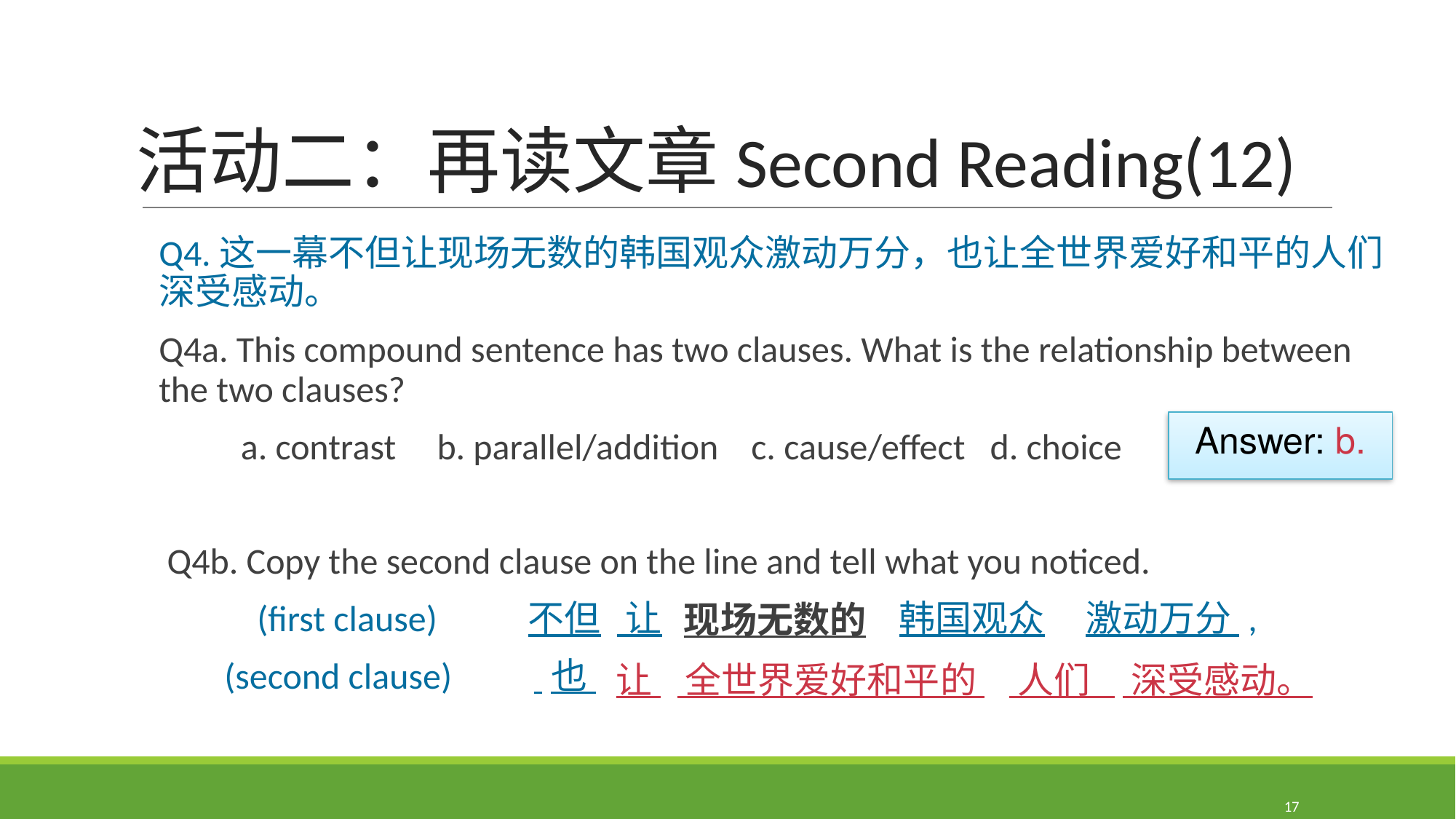

# 活动二：再读文章Second Reading(12)
Q4.这一幕不但让现场无数的韩国观众激动万分，也让全世界爱好和平的人们深受感动。
Q4a. This compound sentence has two clauses. What is the relationship between the two clauses?
          a. contrast     b. parallel/addition    c. cause/effect   d. choice

 Q4b. Copy the second clause on the line and tell what you noticed.
            (first clause)          不但   让                             韩国观众     激动万分 ,
        (second clause)           也
Answer: b.
  现场无数的
让    全世界爱好和平的     人们     深受感动。
17